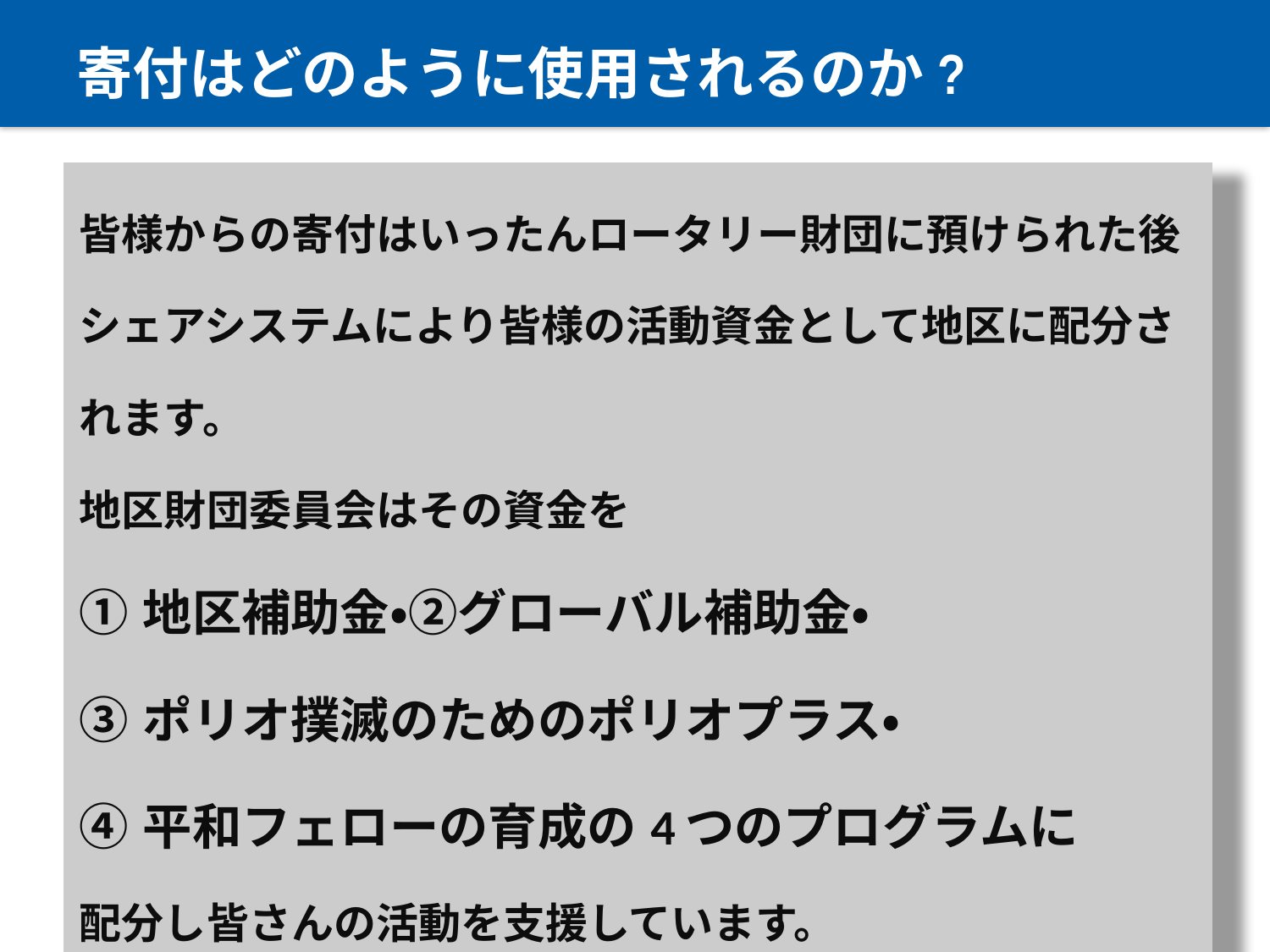

# 寄付はどのように使用されるのか?
| 皆様からの寄付はいったんロータリー財団に預けられた後シェアシステムにより皆様の活動資金として地区に配分されます。 地区財団委員会はその資金を ①地区補助金・②グローバル補助金・ ③ポリオ撲滅のためのポリオプラス・ ④平和フェローの育成の4つのプログラムに 配分し皆さんの活動を支援しています。 |
| --- |